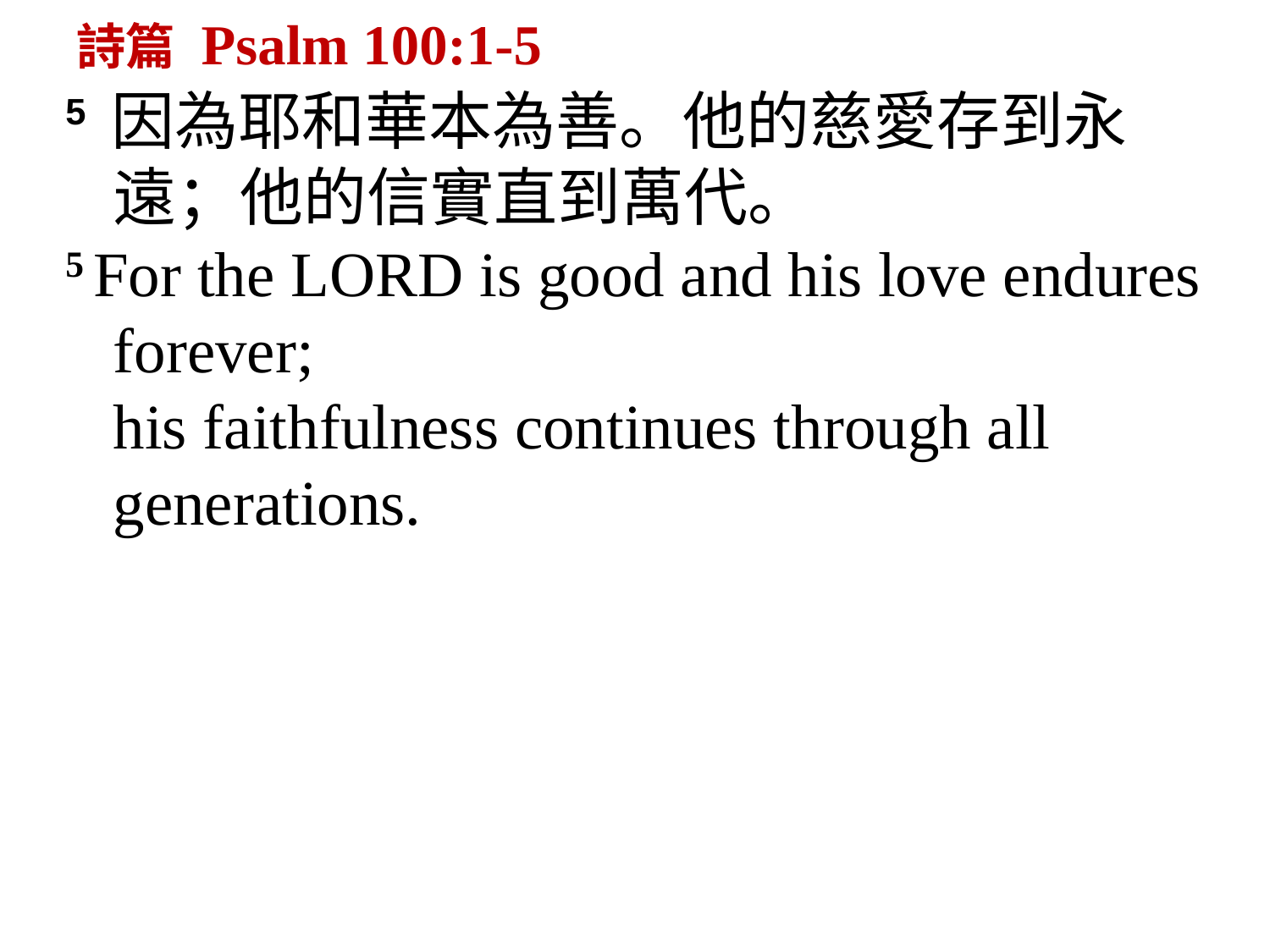

詩篇 Psalm 100:1-5
5 因為耶和華本為善。他的慈愛存到永遠；他的信實直到萬代。
5 For the Lord is good and his love endures forever;
his faithfulness continues through all generations.